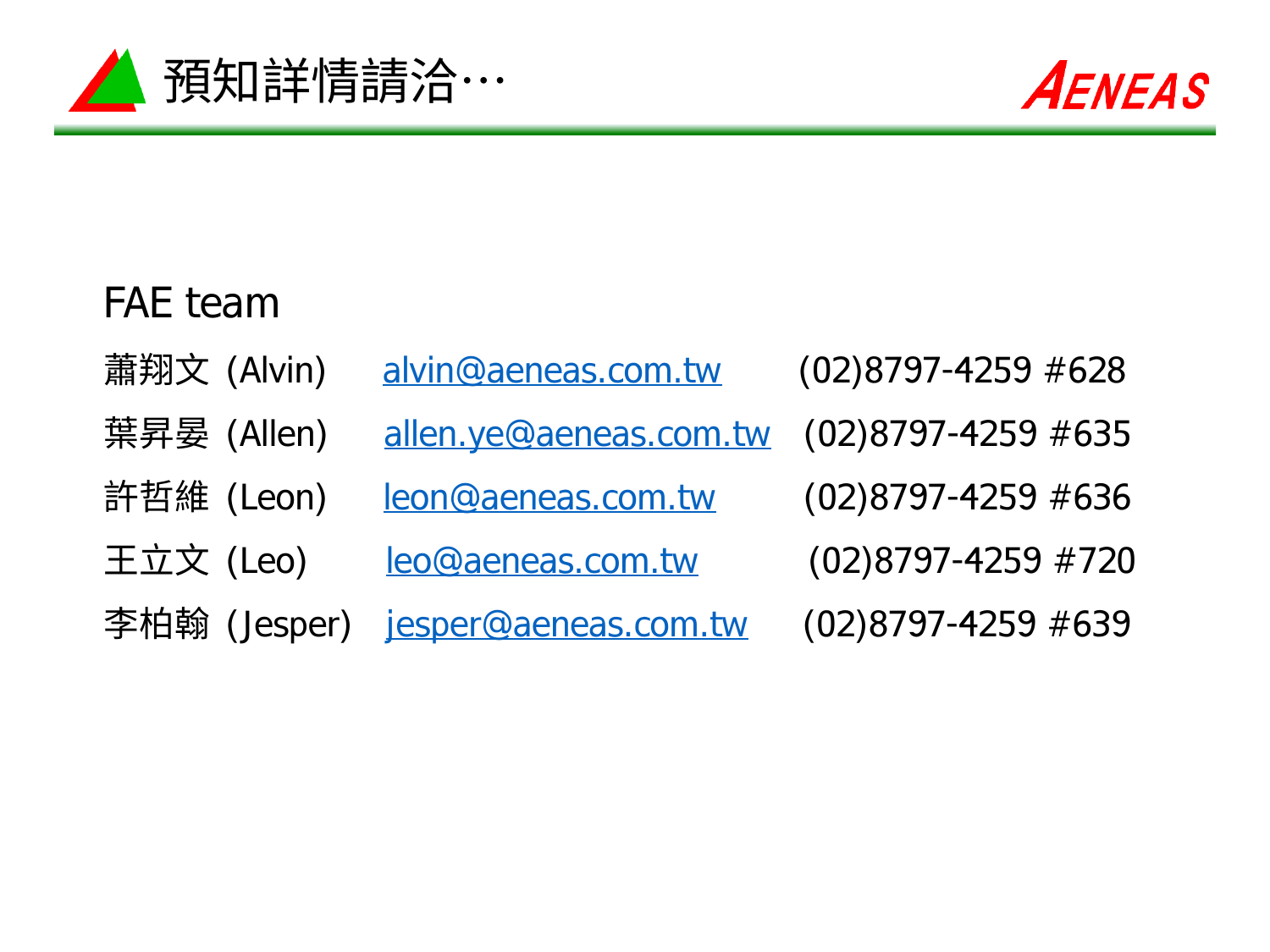

# 預知詳情請洽…
FAE team
蕭翔文 (Alvin)     alvin@aeneas.com.tw       (02)8797-4259 #628
葉昇晏 (Allen)     allen.ye@aeneas.com.tw   (02)8797-4259 #635
許哲維 (Leon)     leon@aeneas.com.tw        (02)8797-4259 #636
王立文 (Leo)       leo@aeneas.com.tw          (02)8797-4259 #720
李柏翰 (Jesper)   jesper@aeneas.com.tw     (02)8797-4259 #639